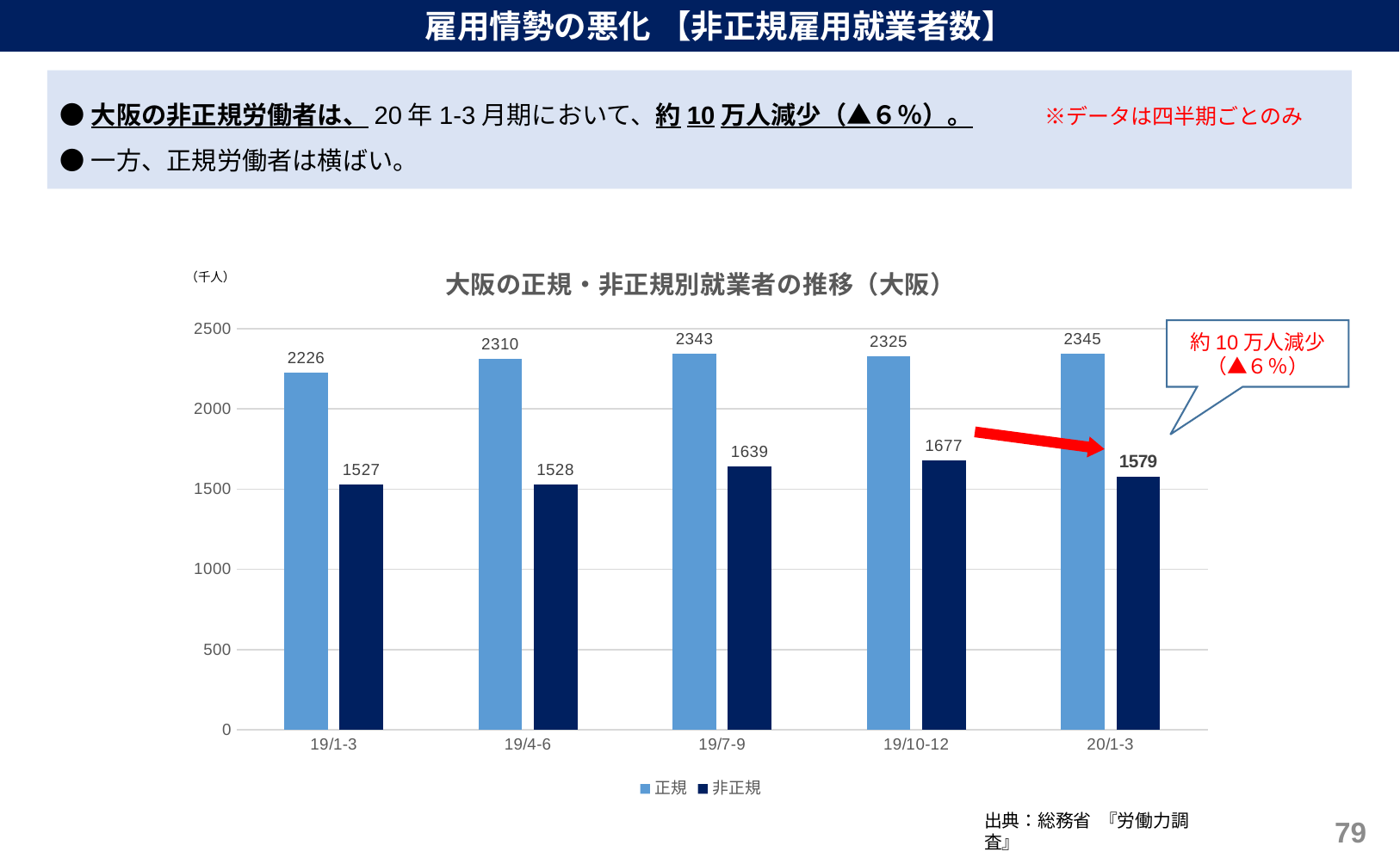

雇用情勢の悪化 【非正規雇用就業者数】
●大阪の非正規労働者は、20年1-3月期において、約10万人減少（▲６％）。　　　※データは四半期ごとのみ
●一方、正規労働者は横ばい。

### Chart: 大阪の正規・非正規別就業者の推移（大阪）

| Category | 正規 | 非正規 |
|---|---|---|
| 19/1-3 | 2226.0 | 1527.0 |
| 19/4-6 | 2310.0 | 1528.0 |
| 19/7-9 | 2343.0 | 1639.0 |
| 19/10-12 | 2325.0 | 1677.0 |
| 20/1-3 | 2345.0 | 1579.0 |
（千人）
約10万人減少（▲６％）

出典：総務省  『労働力調査』
79